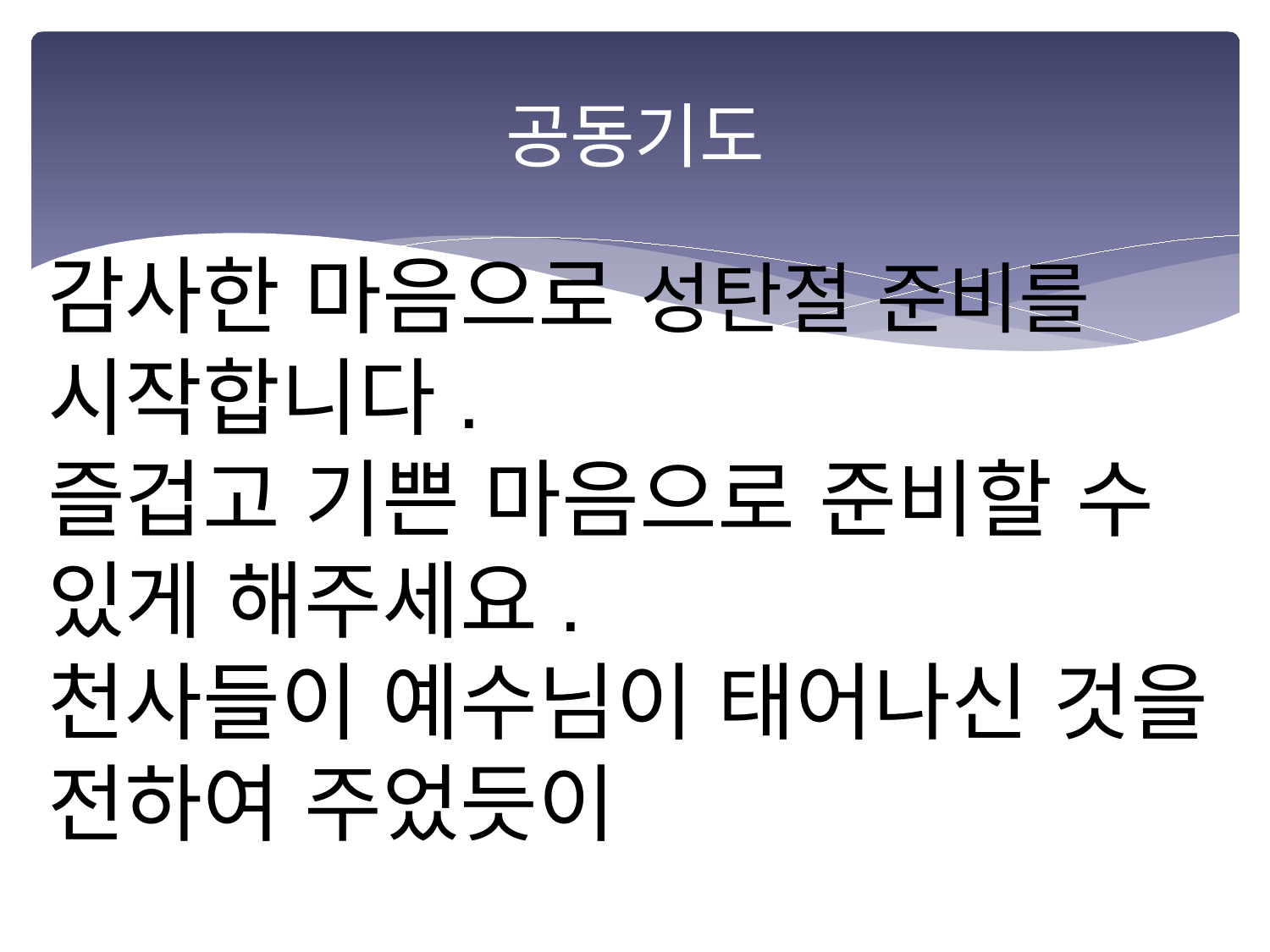

# 공동기도

감사한 마음으로 성탄절 준비를
시작합니다.
즐겁고 기쁜 마음으로 준비할 수 있게 해주세요.
천사들이 예수님이 태어나신 것을 전하여 주었듯이